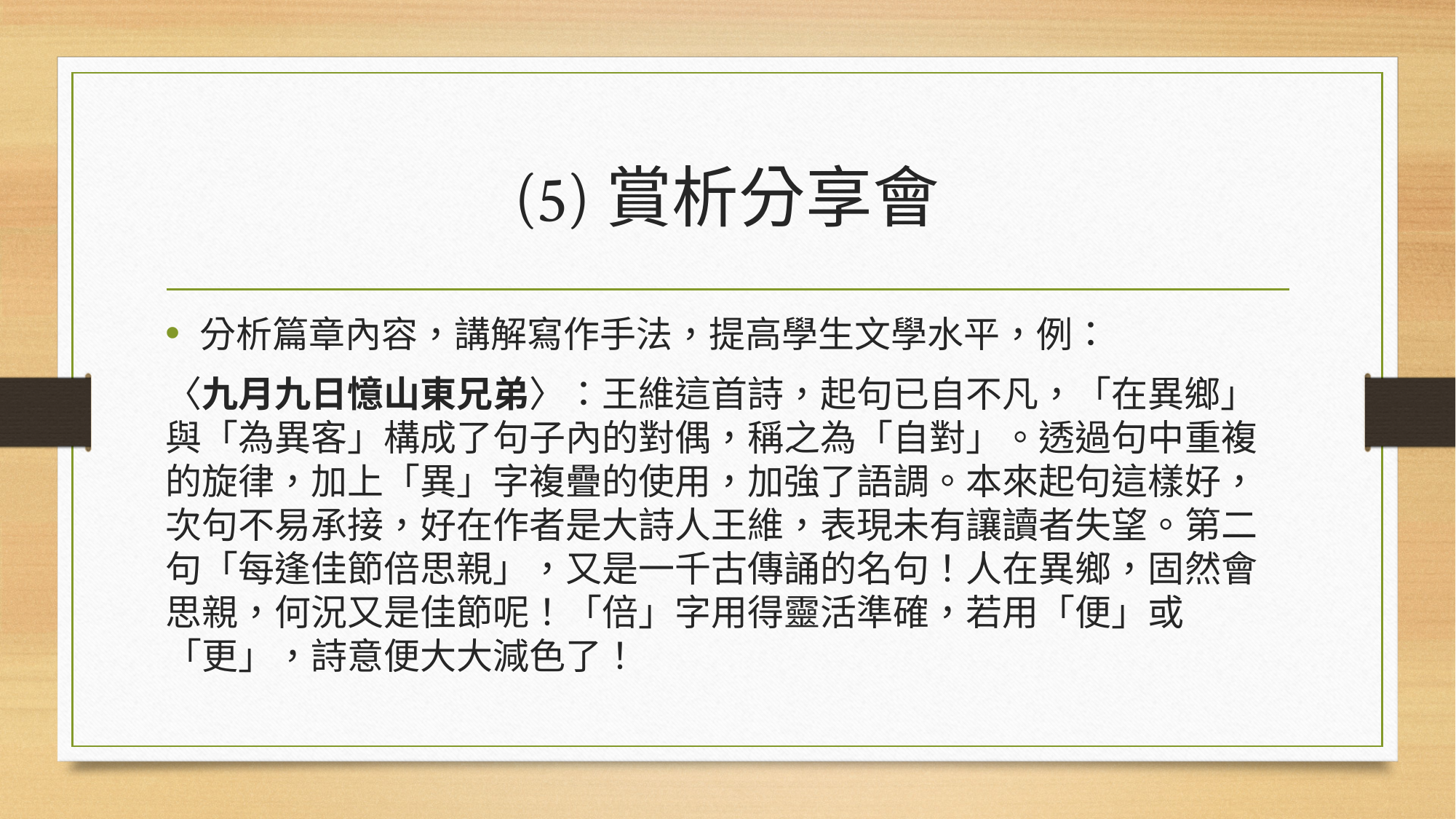

# (5)賞析分享會
分析篇章內容，講解寫作手法，提高學生文學水平，例：
〈九月九日憶山東兄弟〉：王維這首詩，起句已自不凡，「在異鄉」與「為異客」構成了句子內的對偶，稱之為「自對」。透過句中重複的旋律，加上「異」字複疊的使用，加強了語調。本來起句這樣好，次句不易承接，好在作者是大詩人王維，表現未有讓讀者失望。第二句「每逢佳節倍思親」，又是一千古傳誦的名句！人在異鄉，固然會思親，何況又是佳節呢！「倍」字用得靈活準確，若用「便」或「更」，詩意便大大減色了！